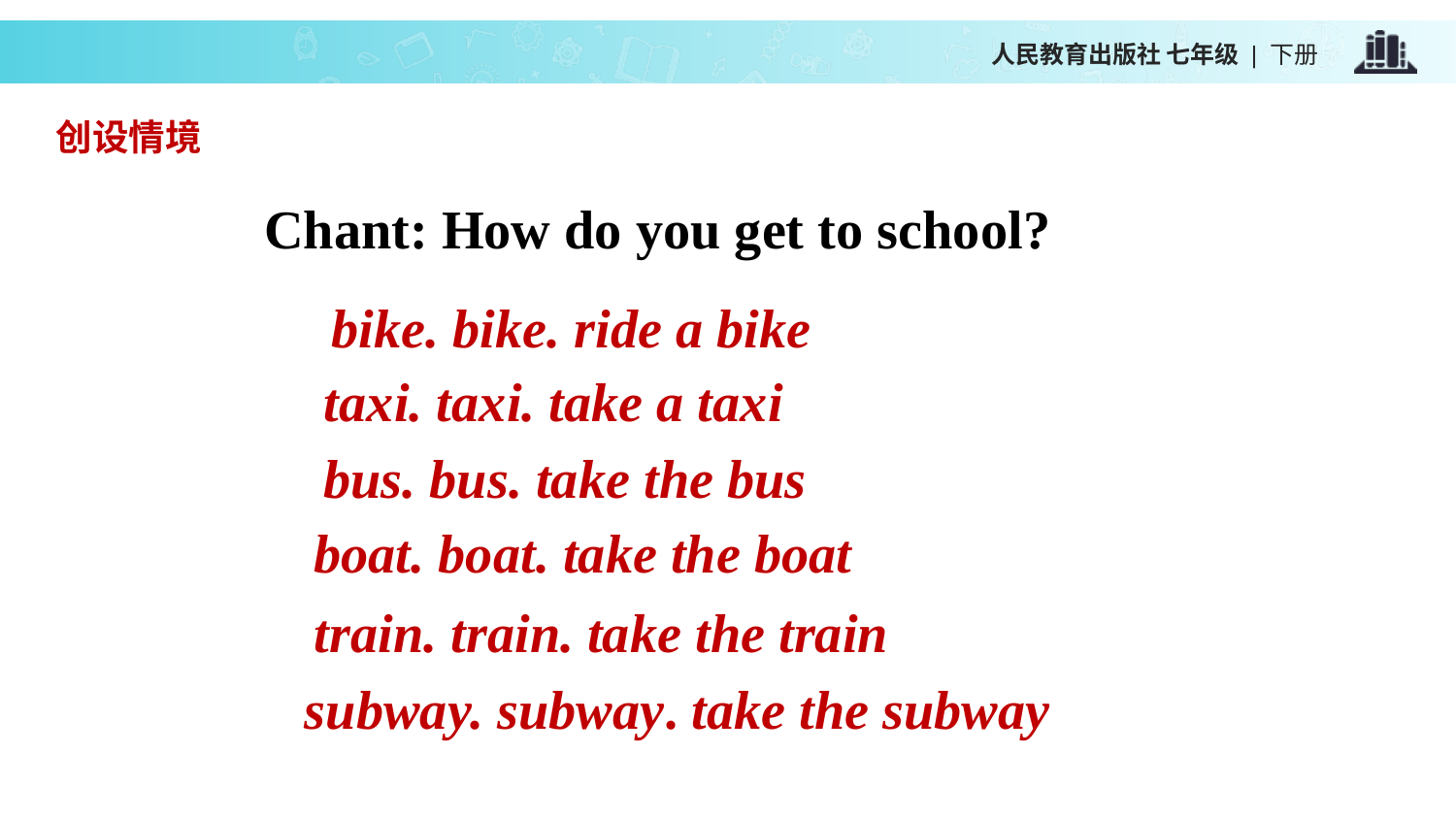

创设情境
Chant: How do you get to school?
bike. bike. ride a bike
taxi. taxi. take a taxi
bus. bus. take the bus
boat. boat. take the boat
train. train. take the train
subway. subway. take the subway